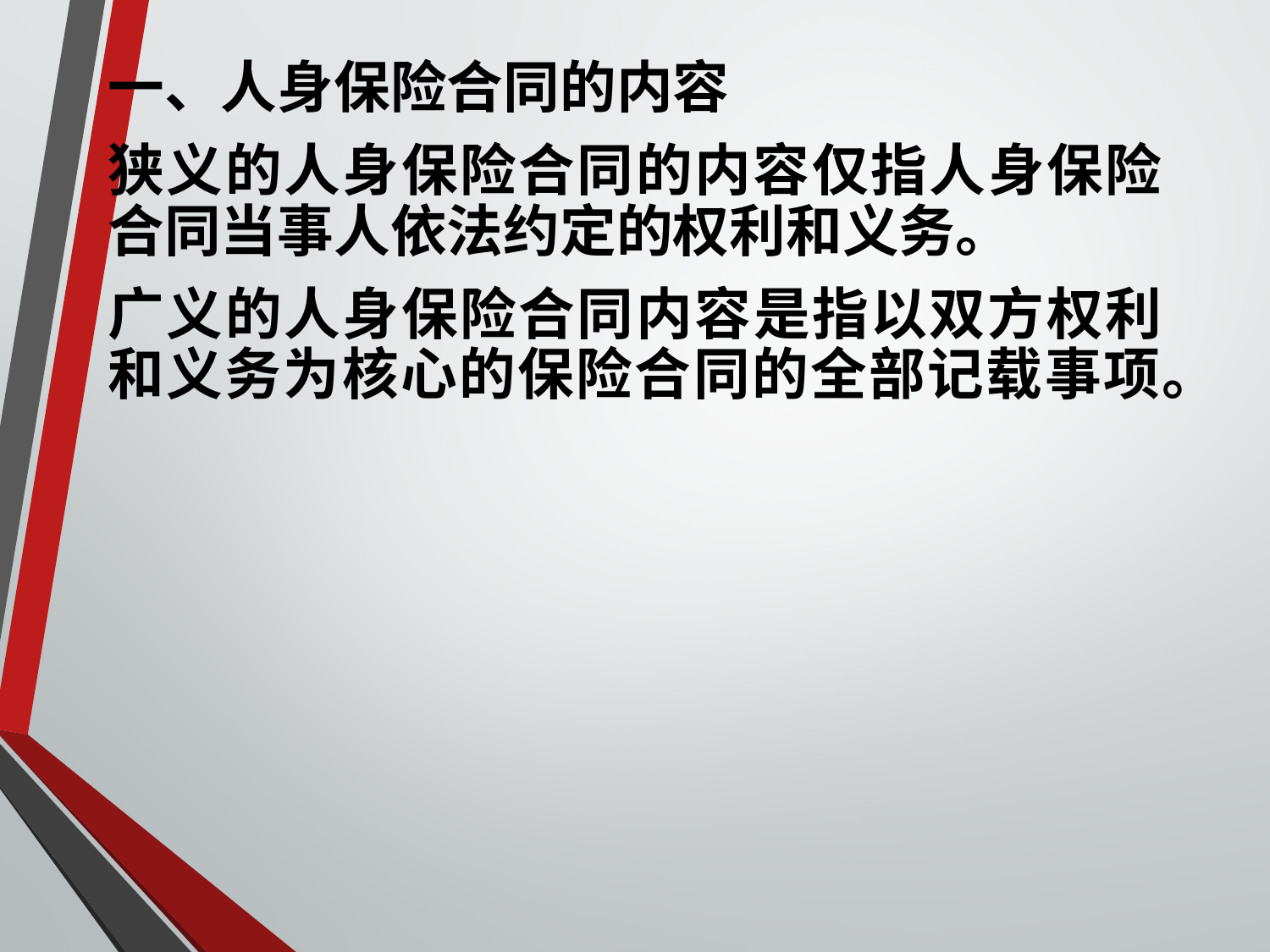

一、人身保险合同的内容
狭义的人身保险合同的内容仅指人身保险合同当事人依法约定的权利和义务。
广义的人身保险合同内容是指以双方权利和义务为核心的保险合同的全部记载事项。